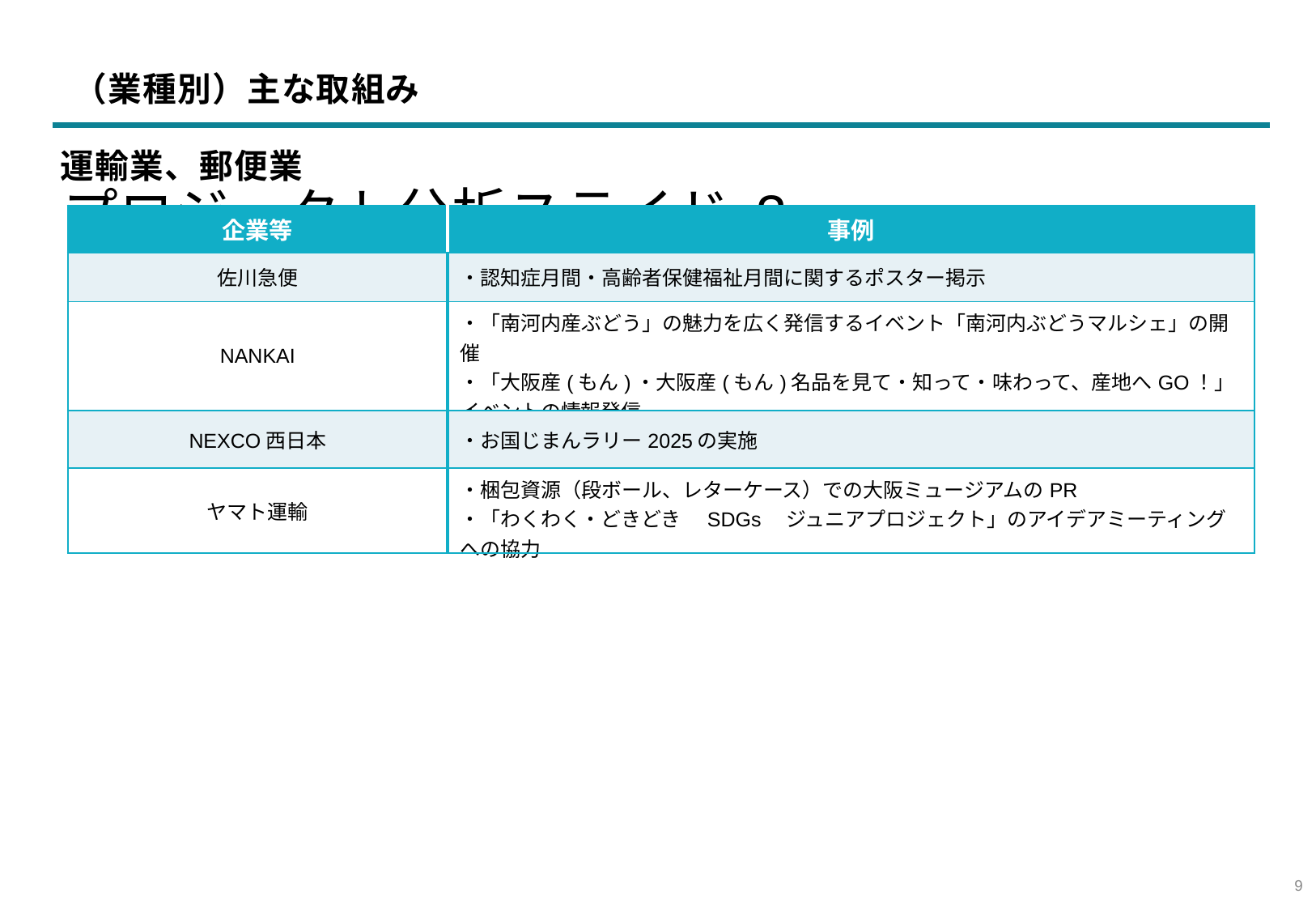

（業種別）主な取組み
運輸業、郵便業
プロジェクト分析スライド 3
| 企業等 | 事例 |
| --- | --- |
| 佐川急便 | ・認知症月間・高齢者保健福祉月間に関するポスター掲示 |
| NANKAI | ・「南河内産ぶどう」の魅力を広く発信するイベント「南河内ぶどうマルシェ」の開催 ・「大阪産(もん)・大阪産(もん)名品を見て・知って・味わって、産地へGO！」イベントの情報発信 |
| NEXCO西日本 | ・お国じまんラリー2025の実施 |
| ヤマト運輸 | ・梱包資源（段ボール、レターケース）での大阪ミュージアムのPR ・「わくわく・どきどき　SDGs　ジュニアプロジェクト」のアイデアミーティングへの協力 |
9